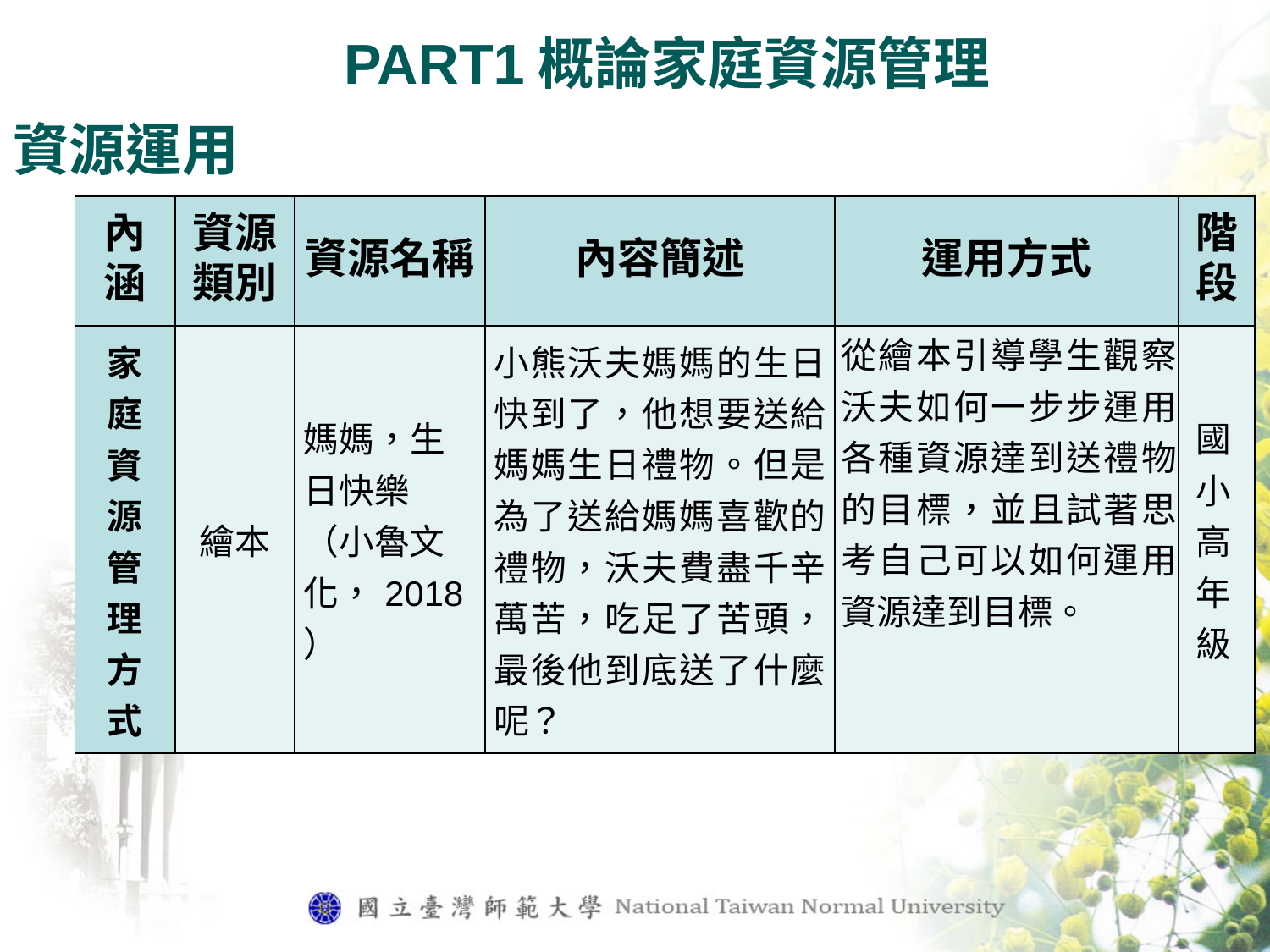

PART1概論家庭資源管理
資源運用
| 內涵 | 資源類別 | 資源名稱 | 內容簡述 | 運用方式 | 階段 |
| --- | --- | --- | --- | --- | --- |
| 家 庭 資 源 管 理 方 式 | 繪本 | 媽媽，生日快樂（小魯文化，2018） | 小熊沃夫媽媽的生日快到了，他想要送給媽媽生日禮物。但是為了送給媽媽喜歡的禮物，沃夫費盡千辛萬苦，吃足了苦頭，最後他到底送了什麼呢？ | 從繪本引導學生觀察沃夫如何一步步運用各種資源達到送禮物的目標，並且試著思考自己可以如何運用資源達到目標。 | 國小高年級 |